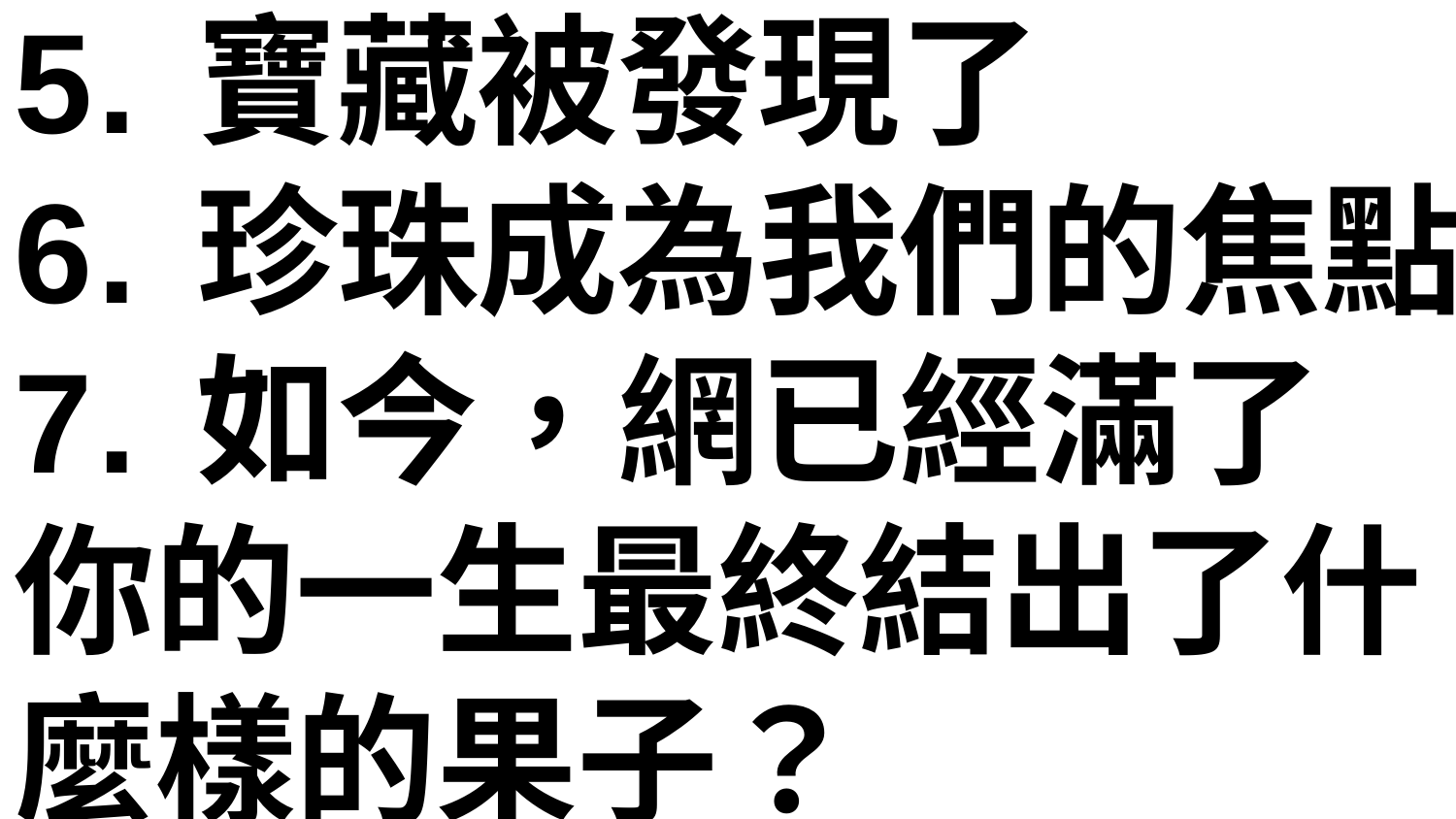

寶藏被發現了
珍珠成為我們的焦點
如今，網已經滿了
你的一生最終結出了什麼樣的果子？